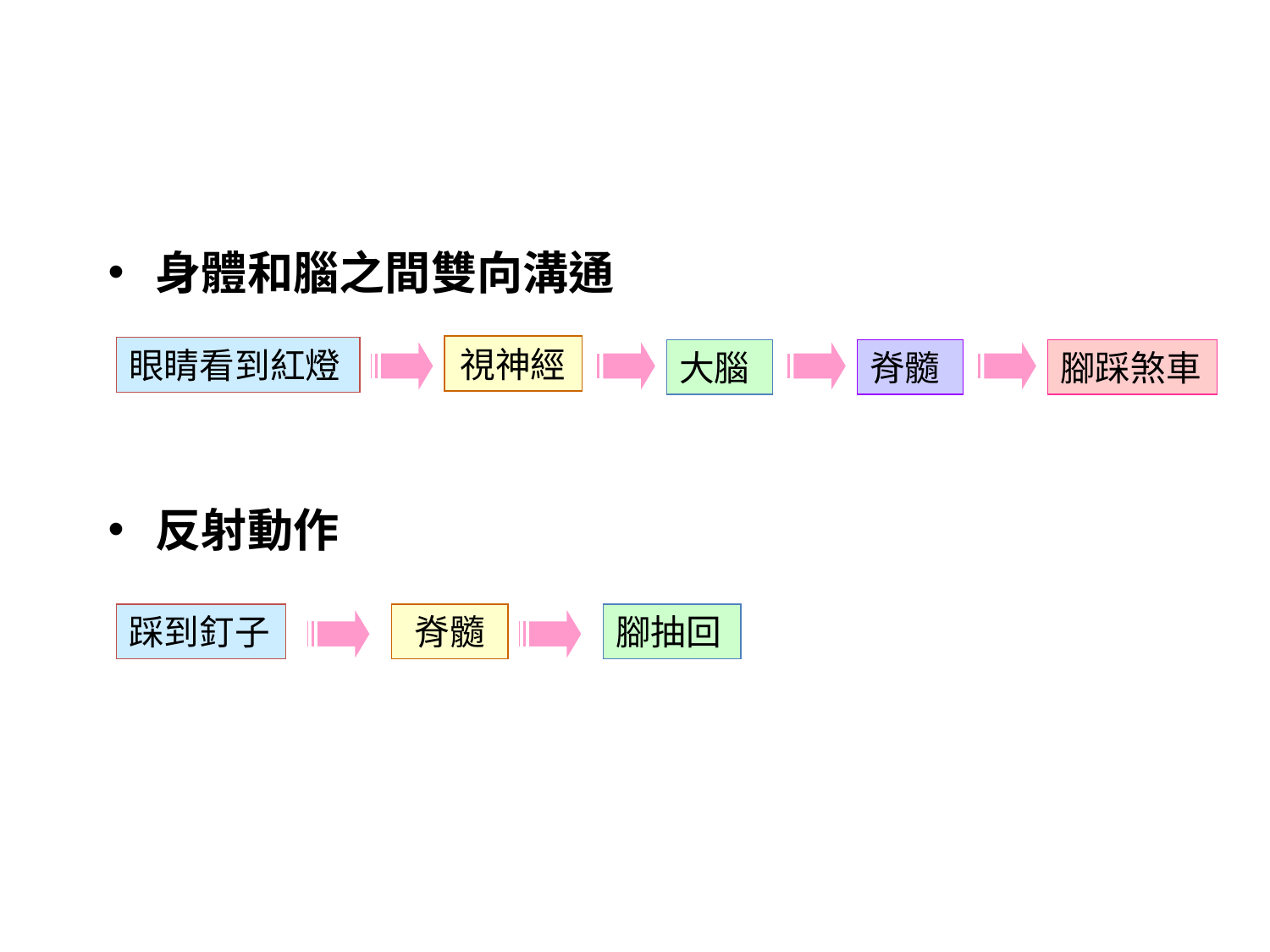

身體和腦之間雙向溝通

反射動作
視神經
眼睛看到紅燈

大腦

脊髓

腳踩煞車
踩到釘子
脊髓
腳抽回